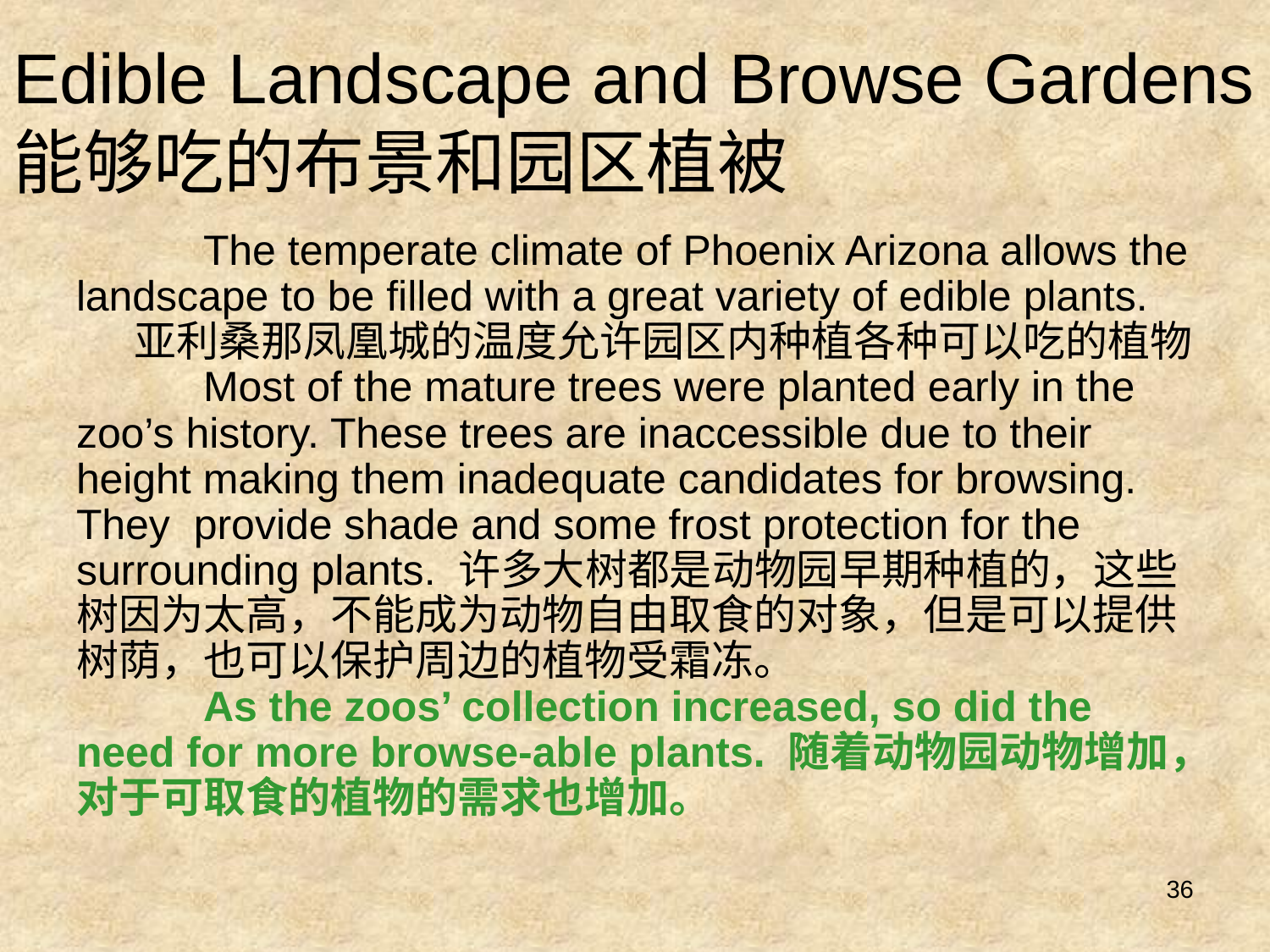

The temperate climate of Phoenix Arizona allows the landscape to be filled with a great variety of edible plants.
     亚利桑那凤凰城的温度允许园区内种植各种可以吃的植物
	Most of the mature trees were planted early in the zoo’s history. These trees are inaccessible due to their height making them inadequate candidates for browsing. They  provide shade and some frost protection for the surrounding plants. 许多大树都是动物园早期种植的，这些树因为太高，不能成为动物自由取食的对象，但是可以提供树荫，也可以保护周边的植物受霜冻。
	As the zoos’ collection increased, so did the need for more browse-able plants. 随着动物园动物增加，对于可取食的植物的需求也增加。

Edible Landscape and Browse Gardens 能够吃的布景和园区植被
36